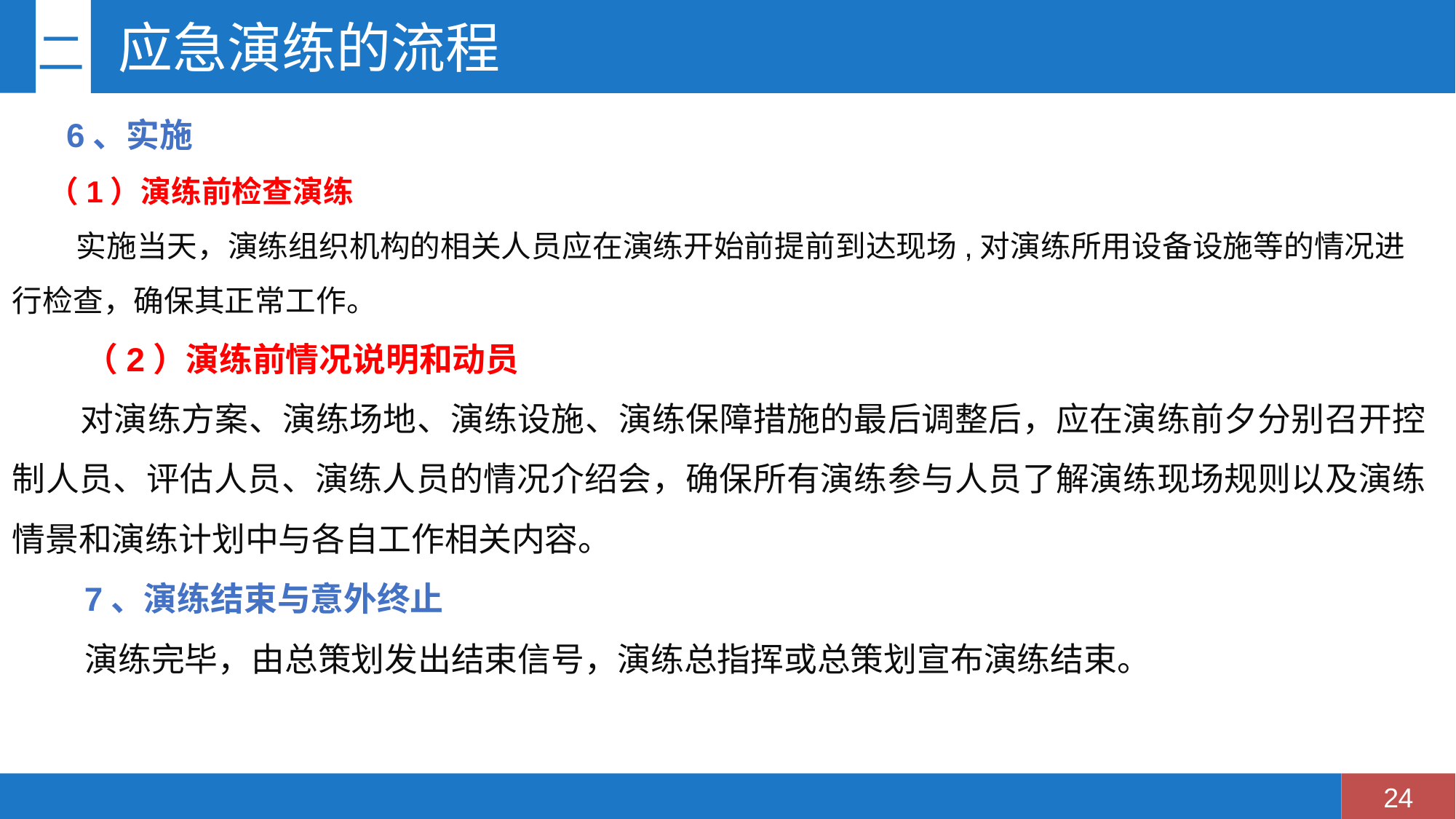

# 二	应急演练的流程
      6、实施
（1）演练前检查演练
   实施当天，演练组织机构的相关人员应在演练开始前提前到达现场,对演练所用设备设施等的情况进行检查，确保其正常工作。
（2）演练前情况说明和动员
   对演练方案、演练场地、演练设施、演练保障措施的最后调整后，应在演练前夕分别召开控制人员、评估人员、演练人员的情况介绍会，确保所有演练参与人员了解演练现场规则以及演练情景和演练计划中与各自工作相关内容。
    7、演练结束与意外终止
演练完毕，由总策划发出结束信号，演练总指挥或总策划宣布演练结束。

24